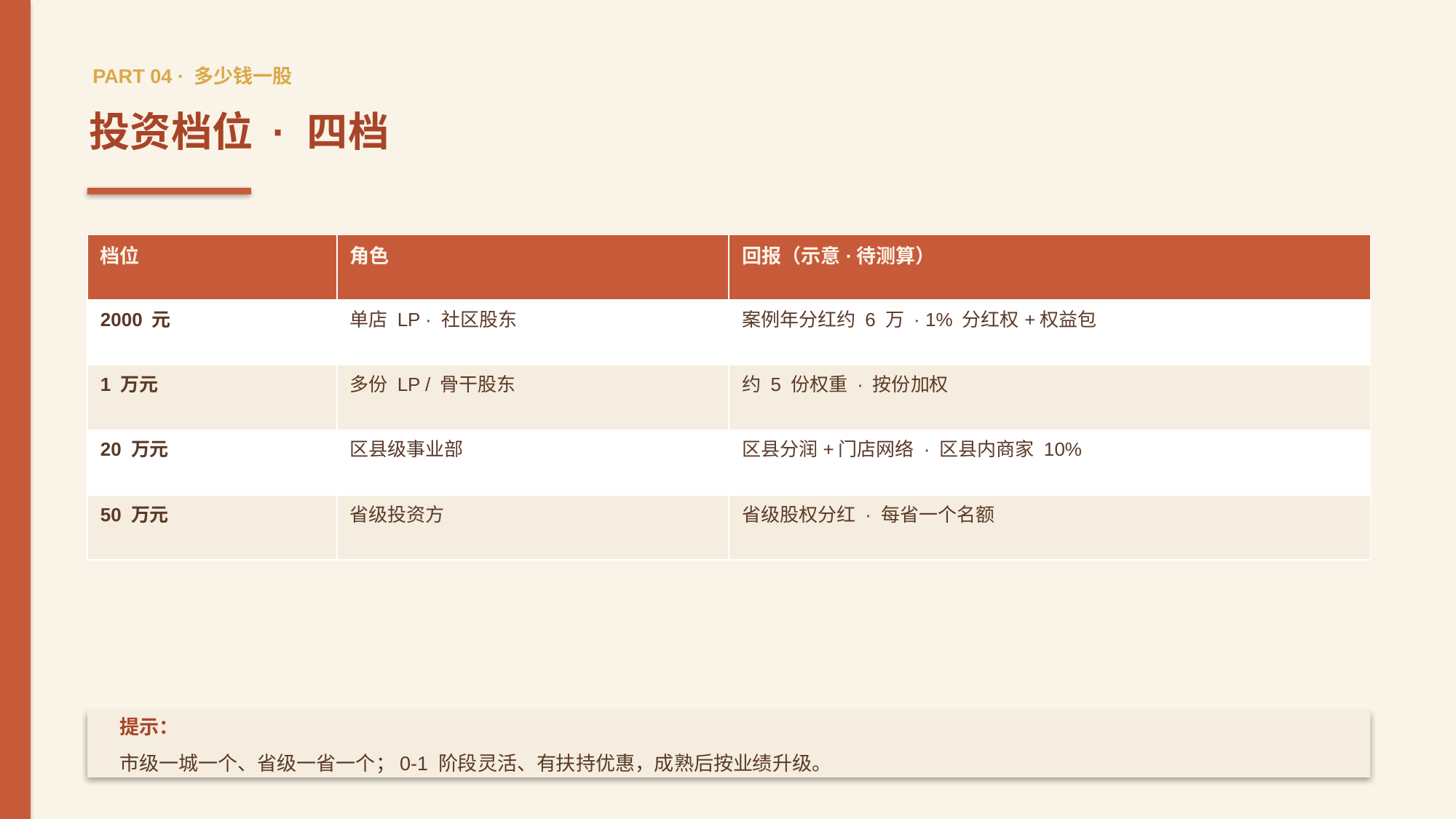

PART 04 · 多少钱一股
投资档位 · 四档

| 档位 | 角色 | 回报（示意·待测算） |
| --- | --- | --- |
| 2000 元 | 单店 LP · 社区股东 | 案例年分红约 6 万 · 1% 分红权+权益包 |
| 1 万元 | 多份 LP / 骨干股东 | 约 5 份权重 · 按份加权 |
| 20 万元 | 区县级事业部 | 区县分润+门店网络 · 区县内商家 10% |
| 50 万元 | 省级投资方 | 省级股权分红 · 每省一个名额 |

提示：
市级一城一个、省级一省一个；0-1 阶段灵活、有扶持优惠，成熟后按业绩升级。